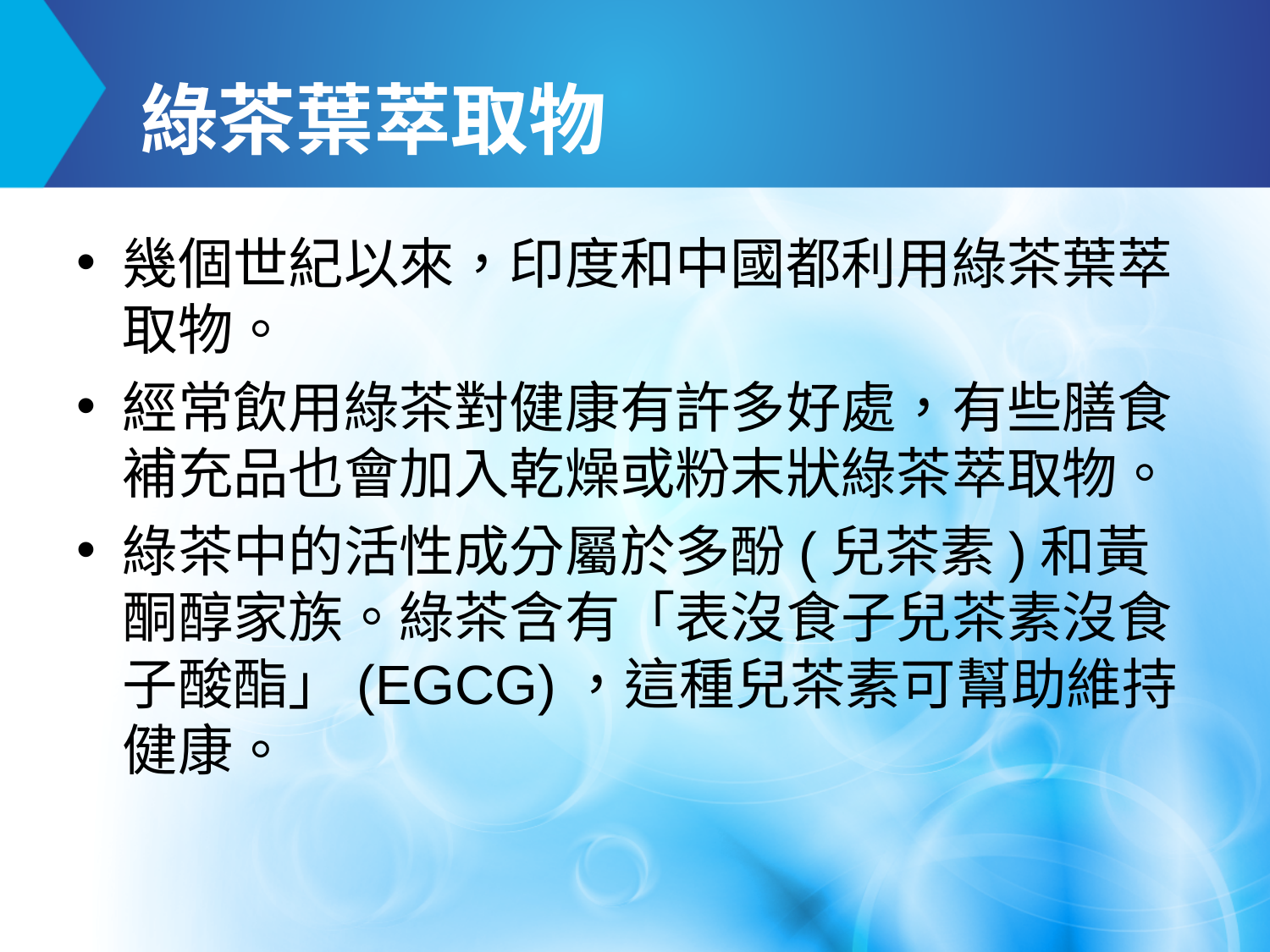

# 綠茶葉萃取物
幾個世紀以來，印度和中國都利用綠茶葉萃取物。
經常飲用綠茶對健康有許多好處，有些膳食補充品也會加入乾燥或粉末狀綠茶萃取物。
綠茶中的活性成分屬於多酚(兒茶素)和黃酮醇家族。綠茶含有「表沒食子兒茶素沒食子酸酯」(EGCG)，這種兒茶素可幫助維持健康。